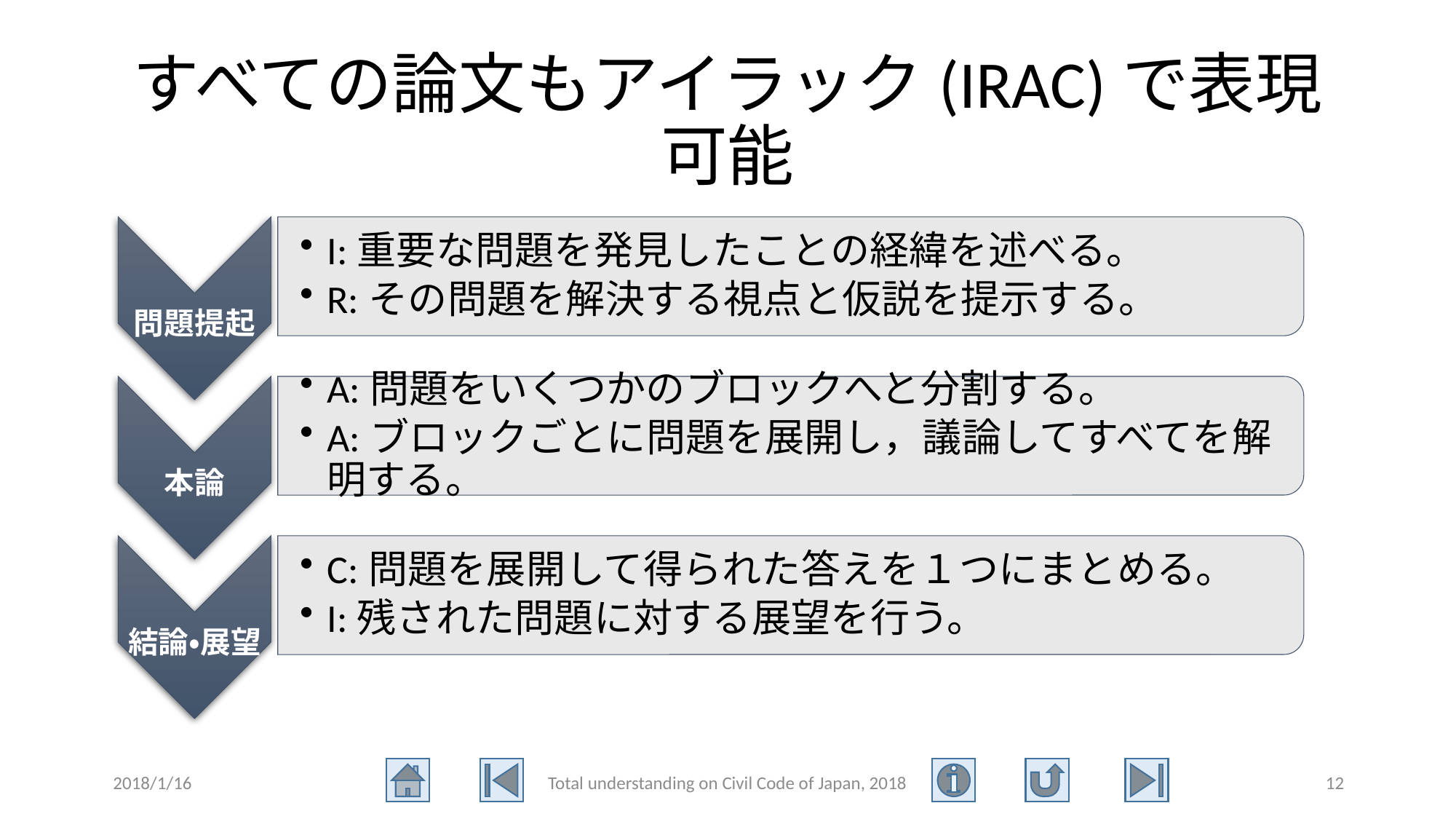

# すべての論文もアイラック(IRAC)で表現可能
問題提起
I:重要な問題を発見したことの経緯を述べる。
R:その問題を解決する視点と仮説を提示する。
本論
A:問題をいくつかのブロックへと分割する。
A:ブロックごとに問題を展開し，議論してすべてを解明する。
結論・展望
C:問題を展開して得られた答えを１つにまとめる。
I:残された問題に対する展望を行う。
2018/1/16
Total understanding on Civil Code of Japan, 2018
12